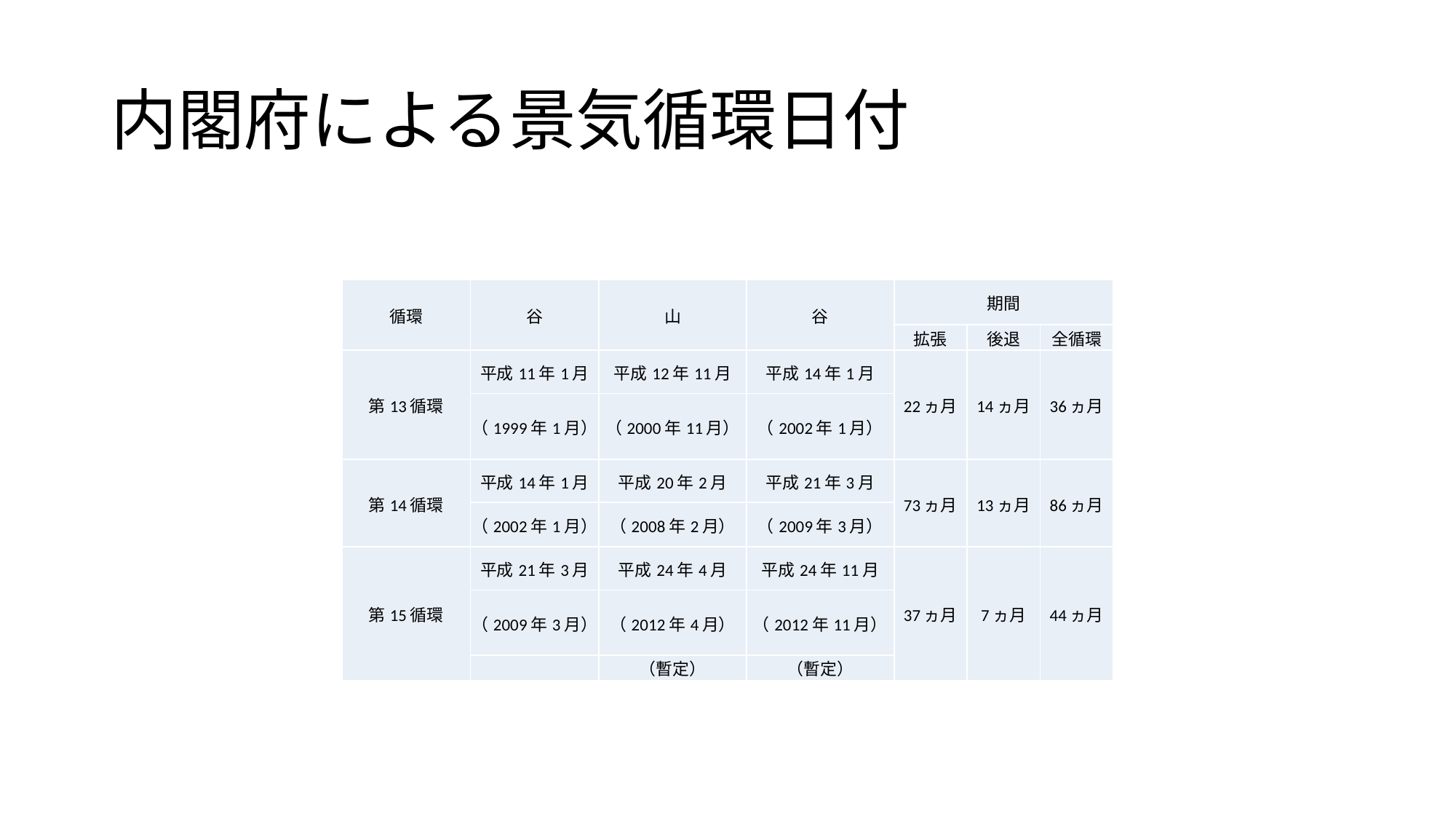

# 内閣府による景気循環日付
| 循環 | 谷 | 山 | 谷 | 期間 |  |  |
| --- | --- | --- | --- | --- | --- | --- |
|  |  |  |  | 拡張 | 後退 | 全循環 |
| 第13循環 | 平成11年1月 | 平成12年11月 | 平成14年1月 | 22ヵ月 | 14ヵ月 | 36ヵ月 |
|  | （1999年1月） | （2000年11月） | （2002年1月） |  |  |  |
| 第14循環 | 平成14年1月 | 平成20年2月 | 平成21年3月 | 73ヵ月 | 13ヵ月 | 86ヵ月 |
|  | （2002年1月） | （2008年2月） | （2009年3月） |  |  |  |
| 第15循環 | 平成21年3月 | 平成24年4月 | 平成24年11月 | 37ヵ月 | 7ヵ月 | 44ヵ月 |
|  | （2009年3月） | （2012年4月） | （2012年11月） |  |  |  |
|  |  | （暫定） | （暫定） |  |  |  |